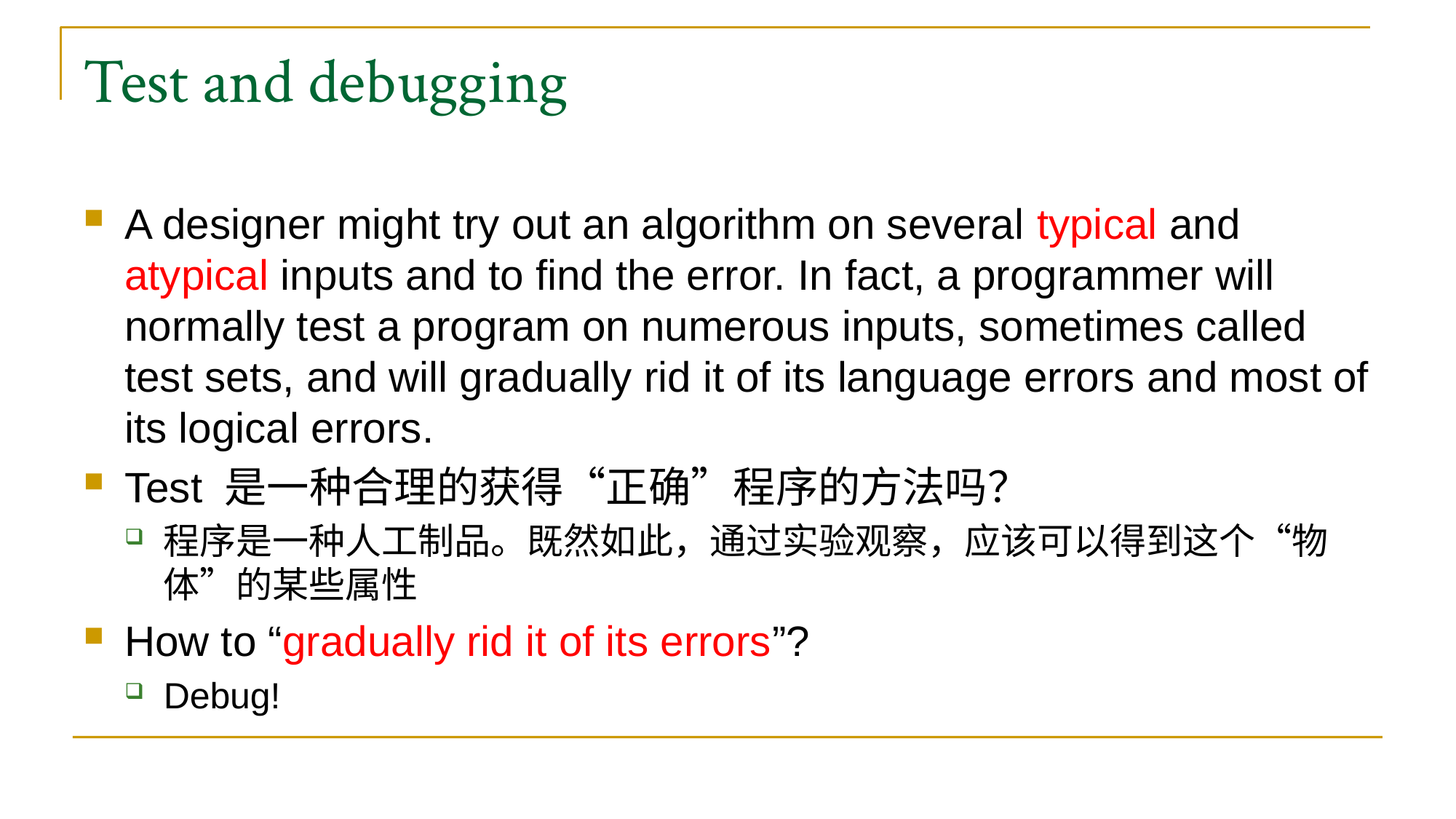

# Test and debugging
A designer might try out an algorithm on several typical and atypical inputs and to find the error. In fact, a programmer will normally test a program on numerous inputs, sometimes called test sets, and will gradually rid it of its language errors and most of its logical errors.
Test 是一种合理的获得“正确”程序的方法吗？
程序是一种人工制品。既然如此，通过实验观察，应该可以得到这个“物体”的某些属性
How to “gradually rid it of its errors”?
Debug!